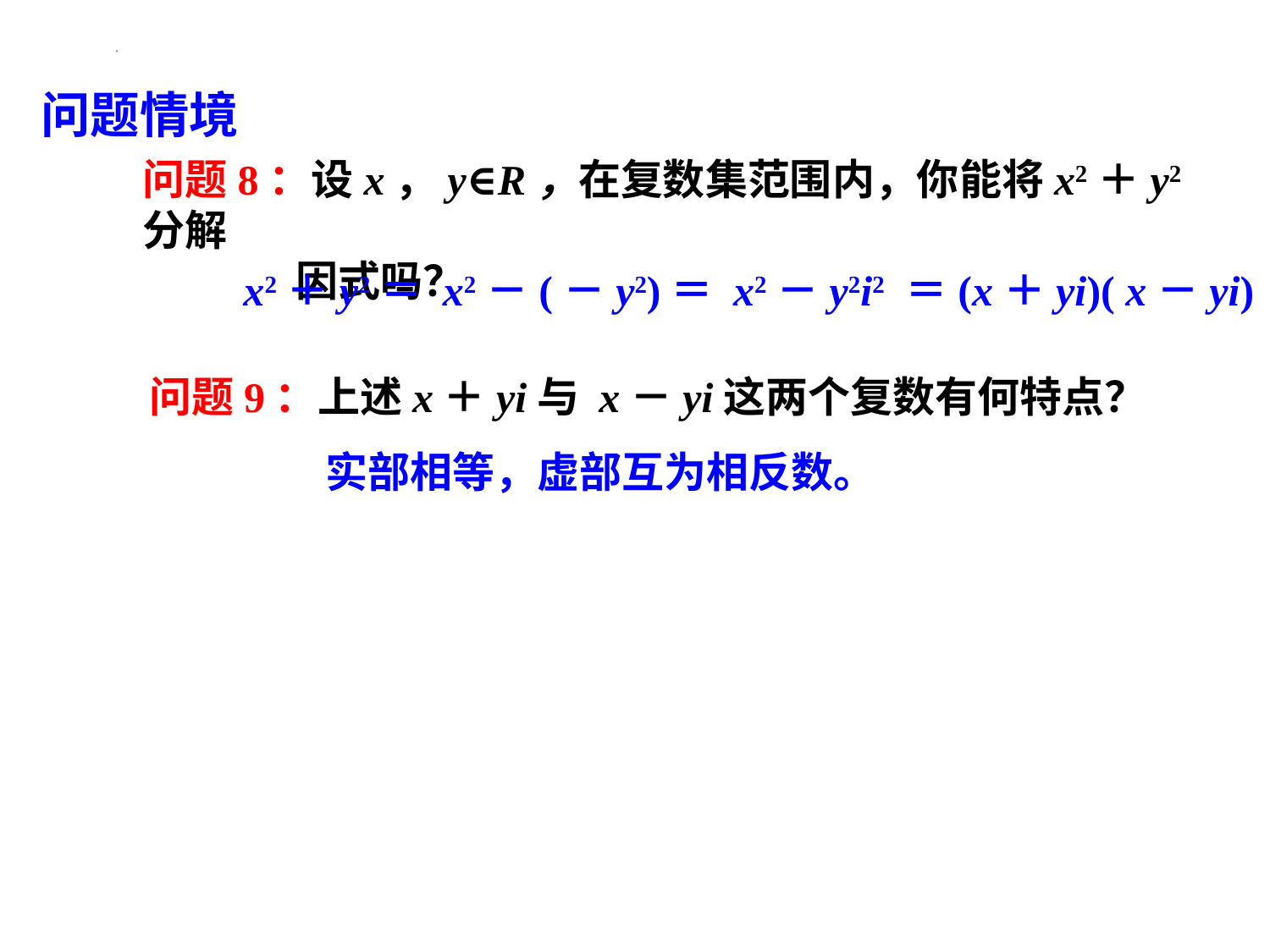

问题情境
问题8：设x，y∈R，在复数集范围内，你能将x2＋y2分解
               因式吗？
x2＋y2＝ x2－(－y2)＝ x2－y2i2 ＝(x＋yi)( x－yi)
问题9：上述x＋yi与 x－yi这两个复数有何特点？
实部相等，虚部互为相反数。